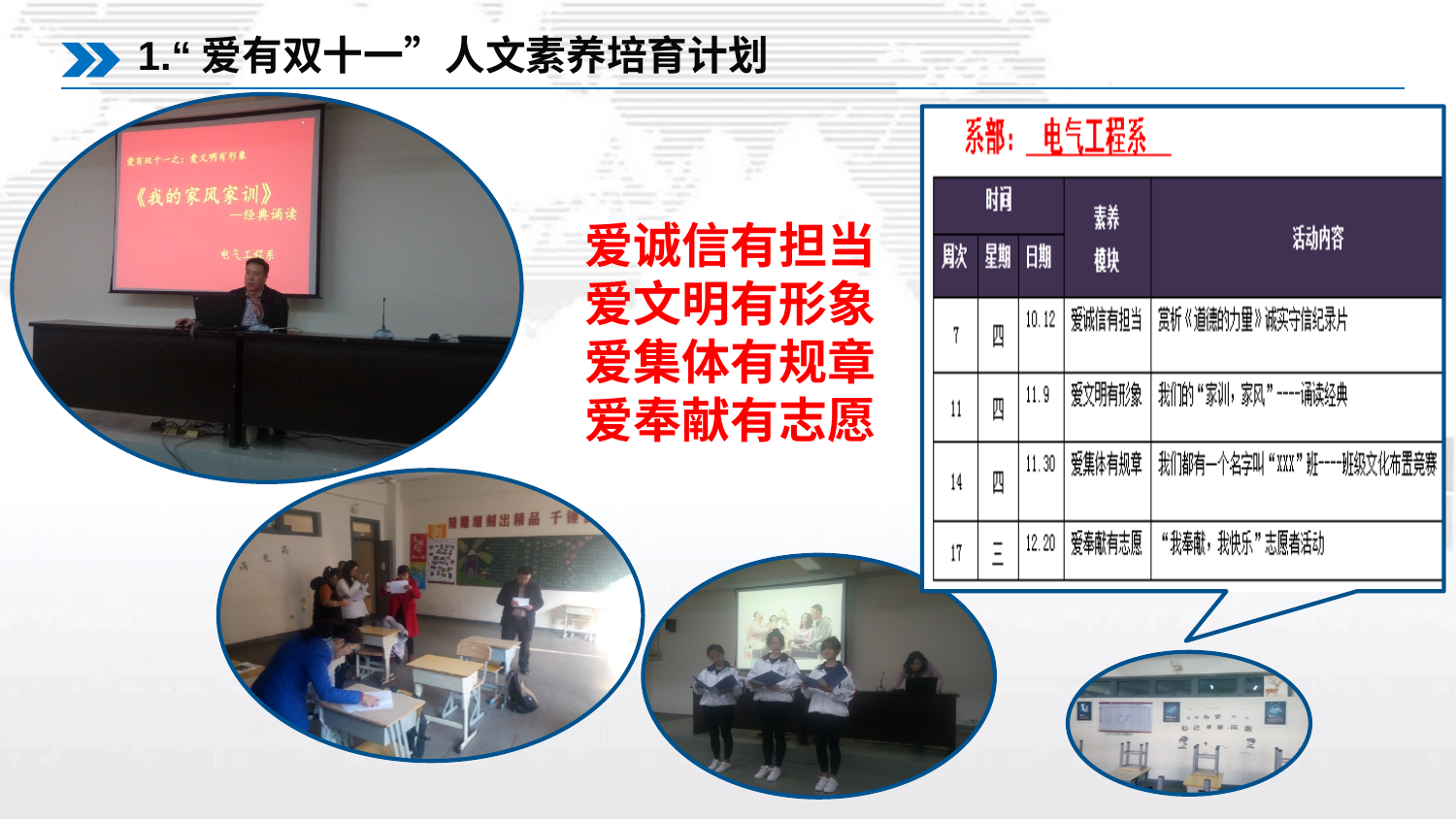

1.“爱有双十一”人文素养培育计划

爱诚信有担当
爱文明有形象
爱集体有规章
爱奉献有志愿